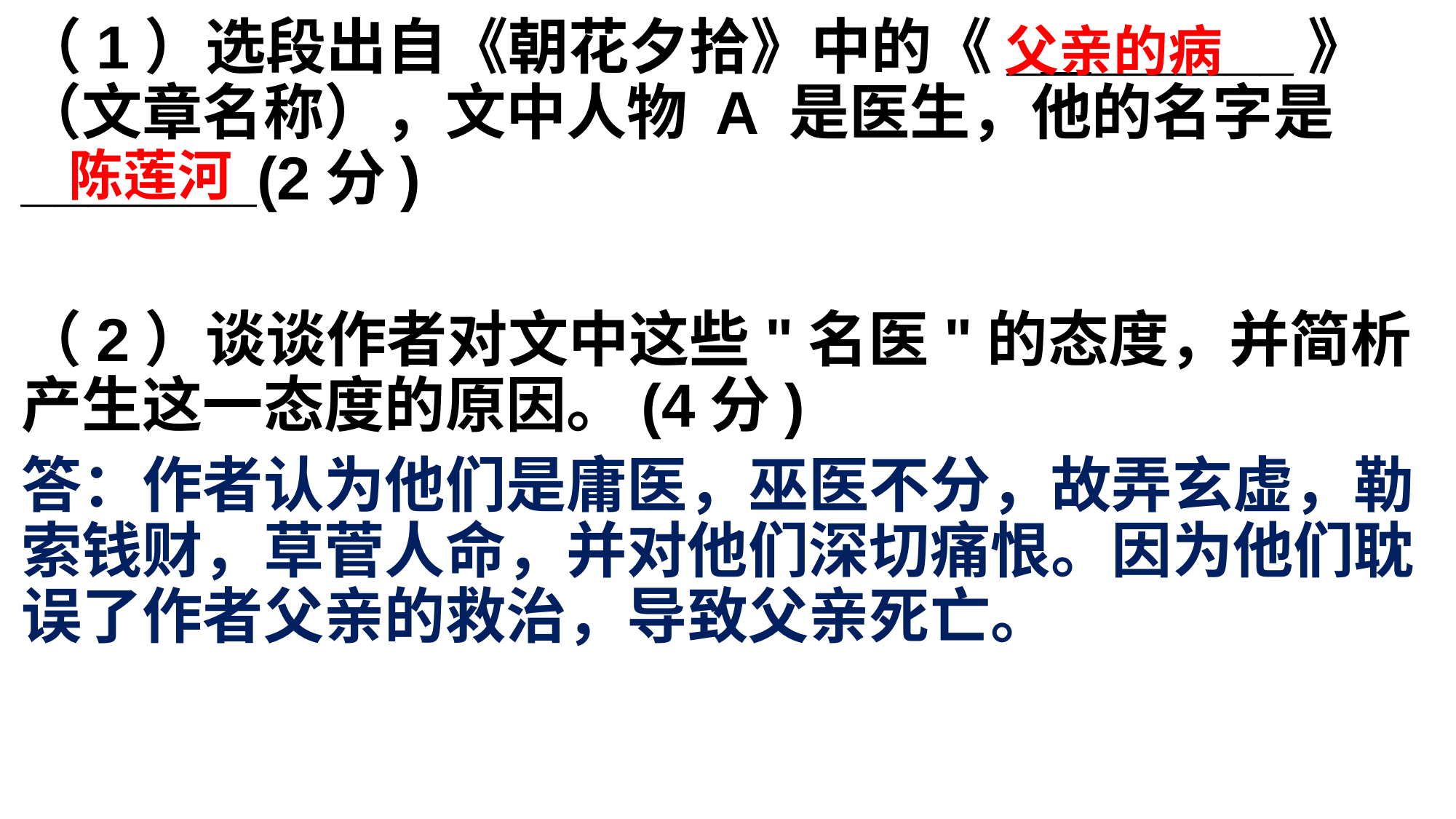

（1）选段出自《朝花夕拾》中的《_   ______》（文章名称），文中人物 A 是医生，他的名字是_______(2分)

（2）谈谈作者对文中这些"名医"的态度，并简析产生这一态度的原因。(4分)
答：作者认为他们是庸医，巫医不分，故弄玄虚，勒索钱财，草菅人命，并对他们深切痛恨。因为他们耽误了作者父亲的救治，导致父亲死亡。
父亲的病
陈莲河